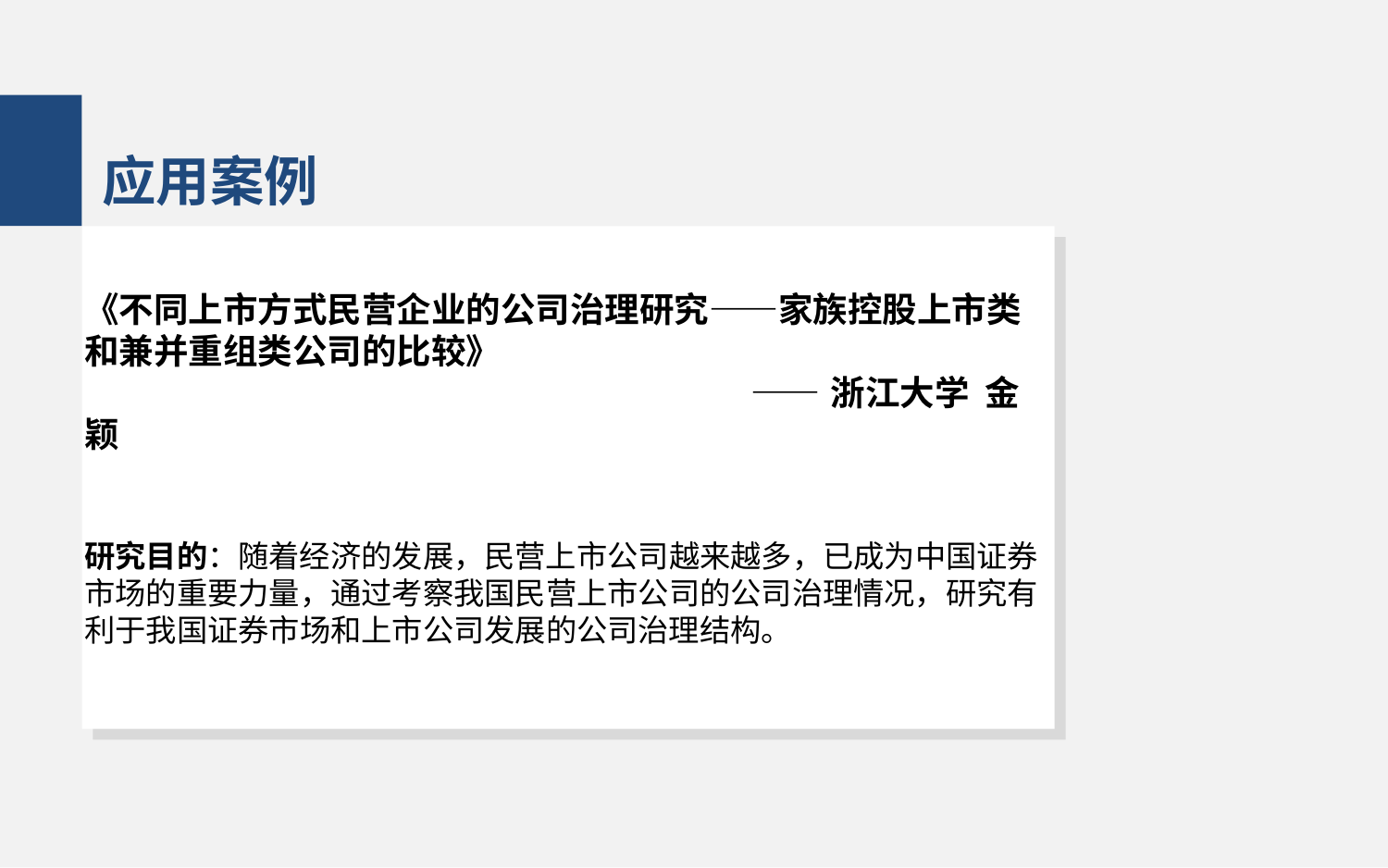

应用案例
《不同上市方式民营企业的公司治理研究——家族控股上市类和兼并重组类公司的比较》
                                                                                     ——浙江大学  金颖

研究目的：随着经济的发展，民营上市公司越来越多，已成为中国证券市场的重要力量，通过考察我国民营上市公司的公司治理情况，研究有利于我国证券市场和上市公司发展的公司治理结构。